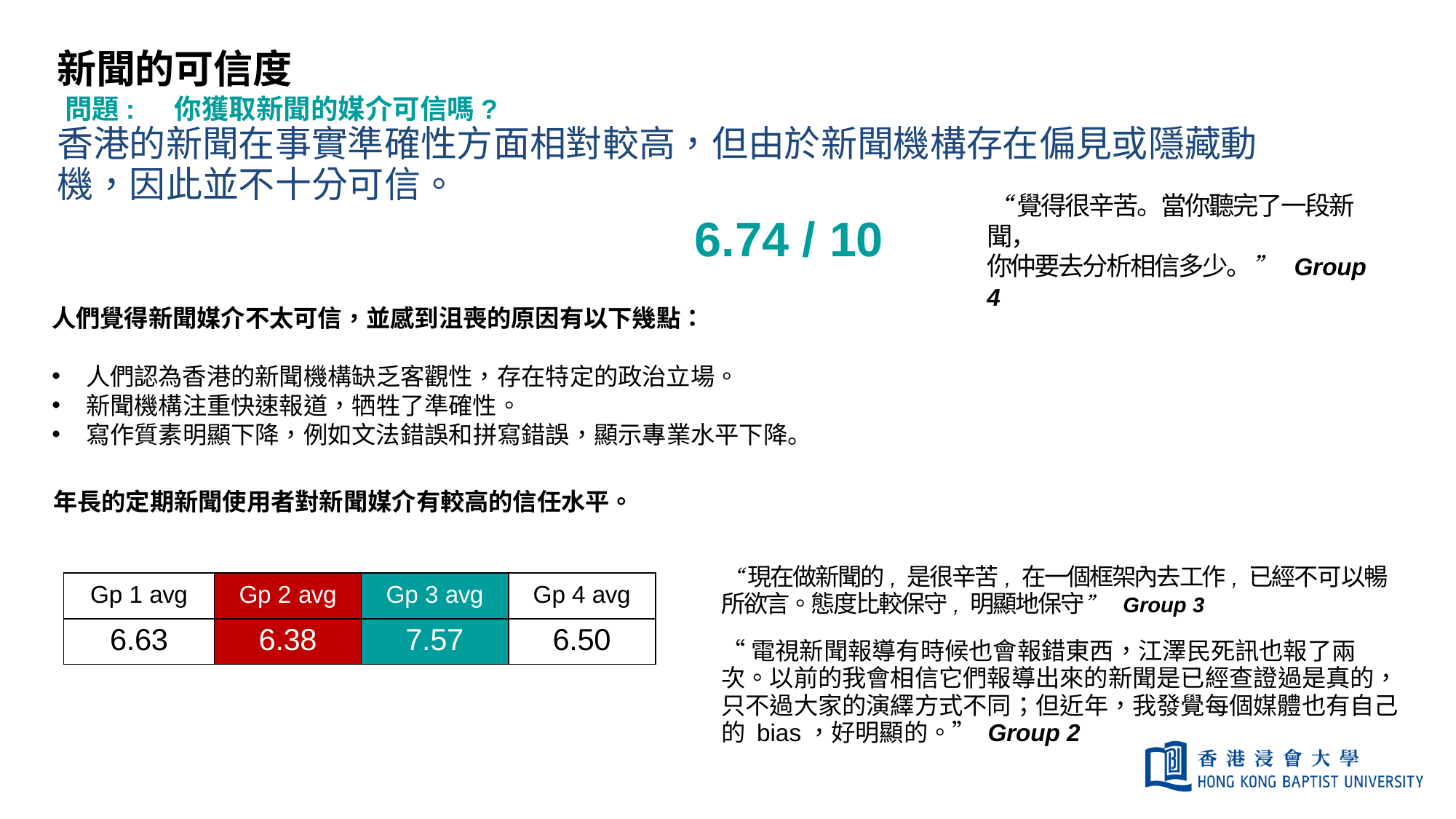

# 新聞的可信度

問題:	你獲取新聞的媒介可信嗎?
香港的新聞在事實準確性方面相對較高，但由於新聞機構存在偏見或隱藏動機，因此並不十分可信。
“覺得很辛苦。當你聽完了一段新聞，
你仲要去分析相信多少。” Group 4
6.74 / 10
人們覺得新聞媒介不太可信，並感到沮喪的原因有以下幾點：

人們認為香港的新聞機構缺乏客觀性，存在特定的政治立場。
新聞機構注重快速報道，牺牲了準確性。
寫作質素明顯下降，例如文法錯誤和拼寫錯誤，顯示專業水平下降。

年長的定期新聞使用者對新聞媒介有較高的信任水平。

“現在做新聞的, 是很辛苦, 在一個框架內去工作, 已經不可以暢所欲言。態度比較保守, 明顯地保守” Group 3
“電視新聞報導有時候也會報錯東西，江澤民死訊也報了兩次。以前的我會相信它們報導出來的新聞是已經查證過是真的，只不過大家的演繹方式不同；但近年，我發覺每個媒體也有自己的 bias，好明顯的。” Group 2

| Gp 1 avg | Gp 2 avg | Gp 3 avg | Gp 4 avg |
| --- | --- | --- | --- |
| 6.63 | 6.38 | 7.57 | 6.50 |